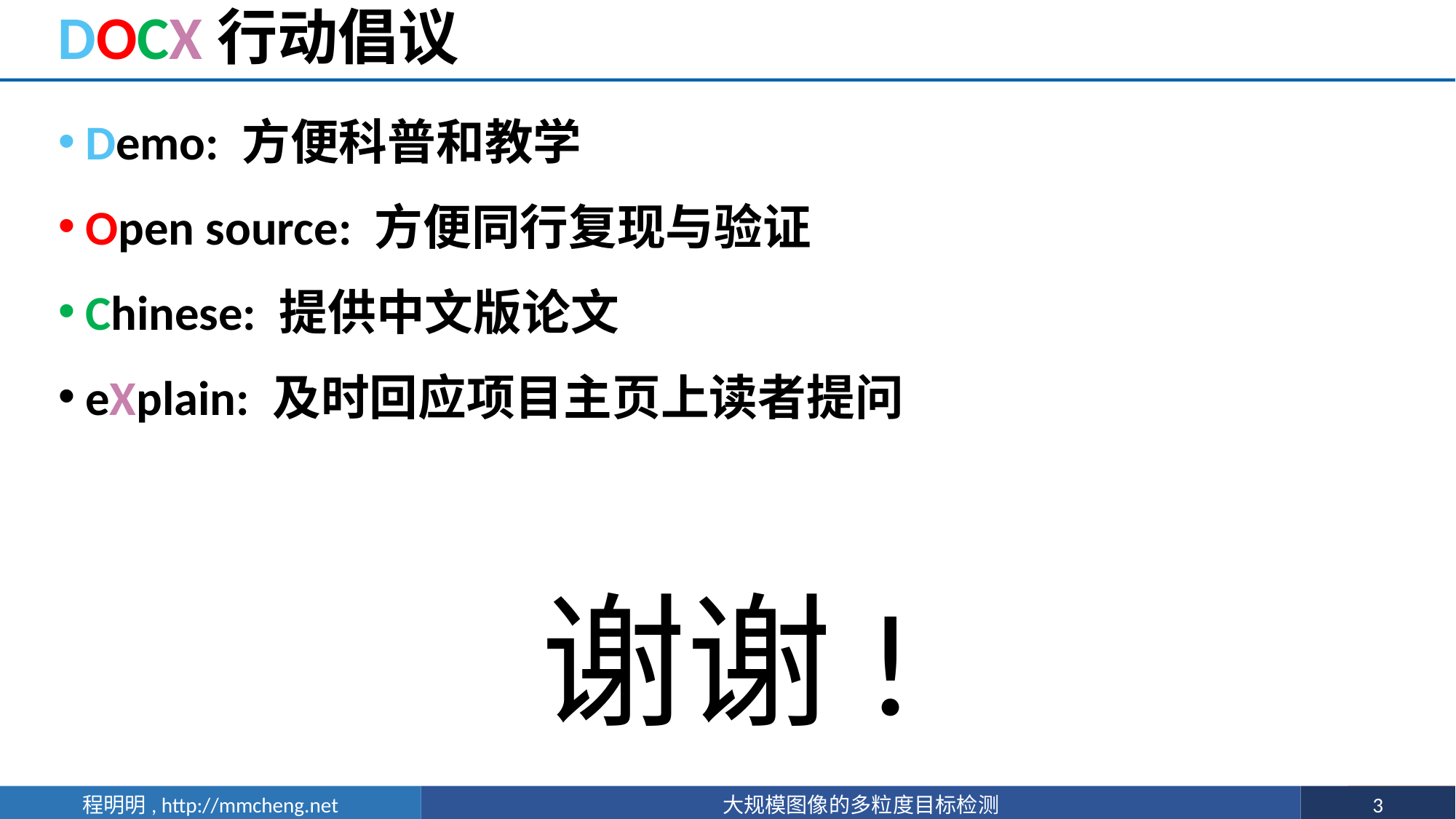

# DOCX行动倡议
Demo: 方便科普和教学
Open source: 方便同行复现与验证
Chinese: 提供中文版论文
eXplain: 及时回应项目主页上读者提问
谢谢!